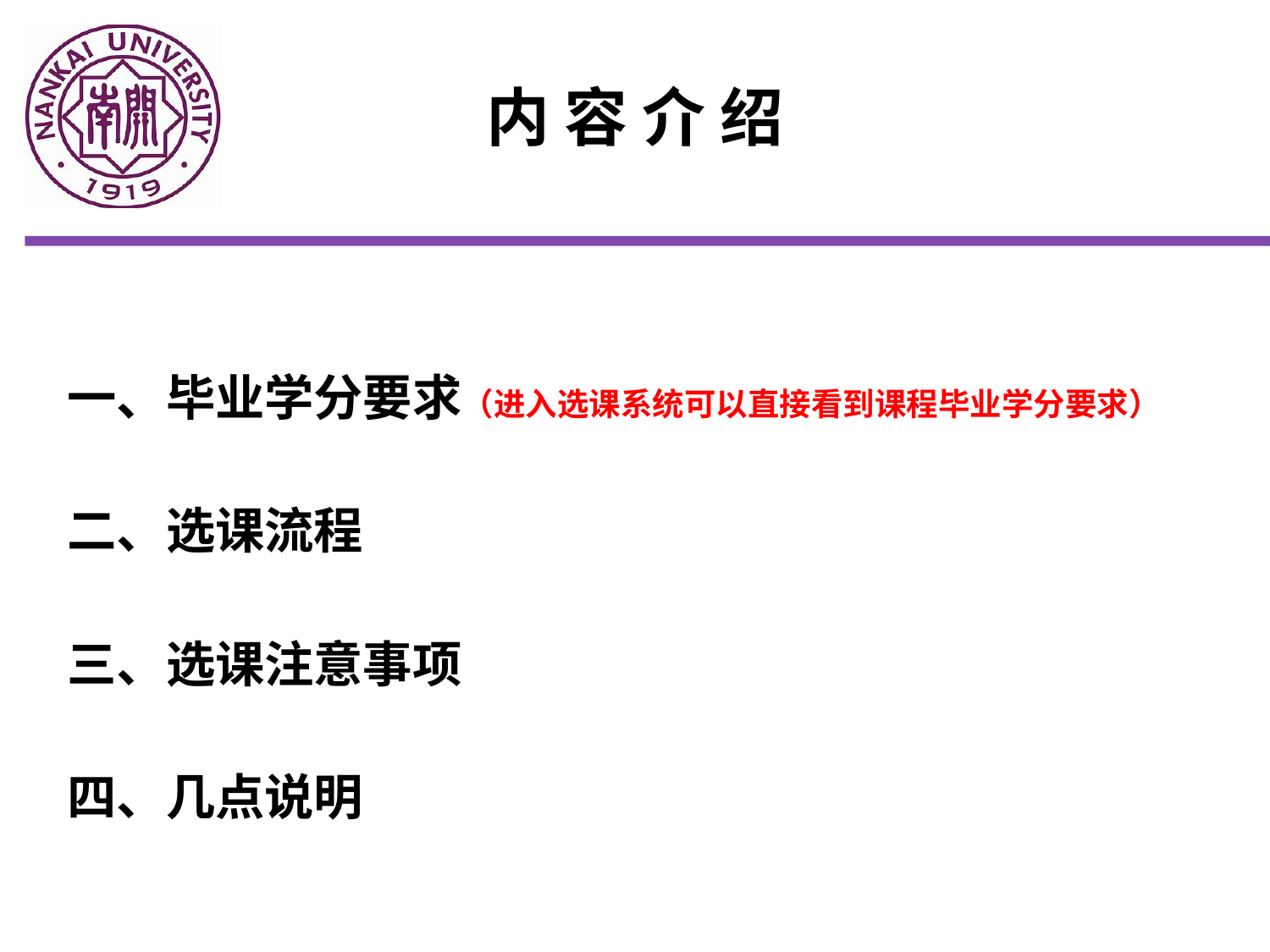

内 容 介 绍

一、毕业学分要求（进入选课系统可以直接看到课程毕业学分要求）
二、选课流程
三、选课注意事项
四、几点说明